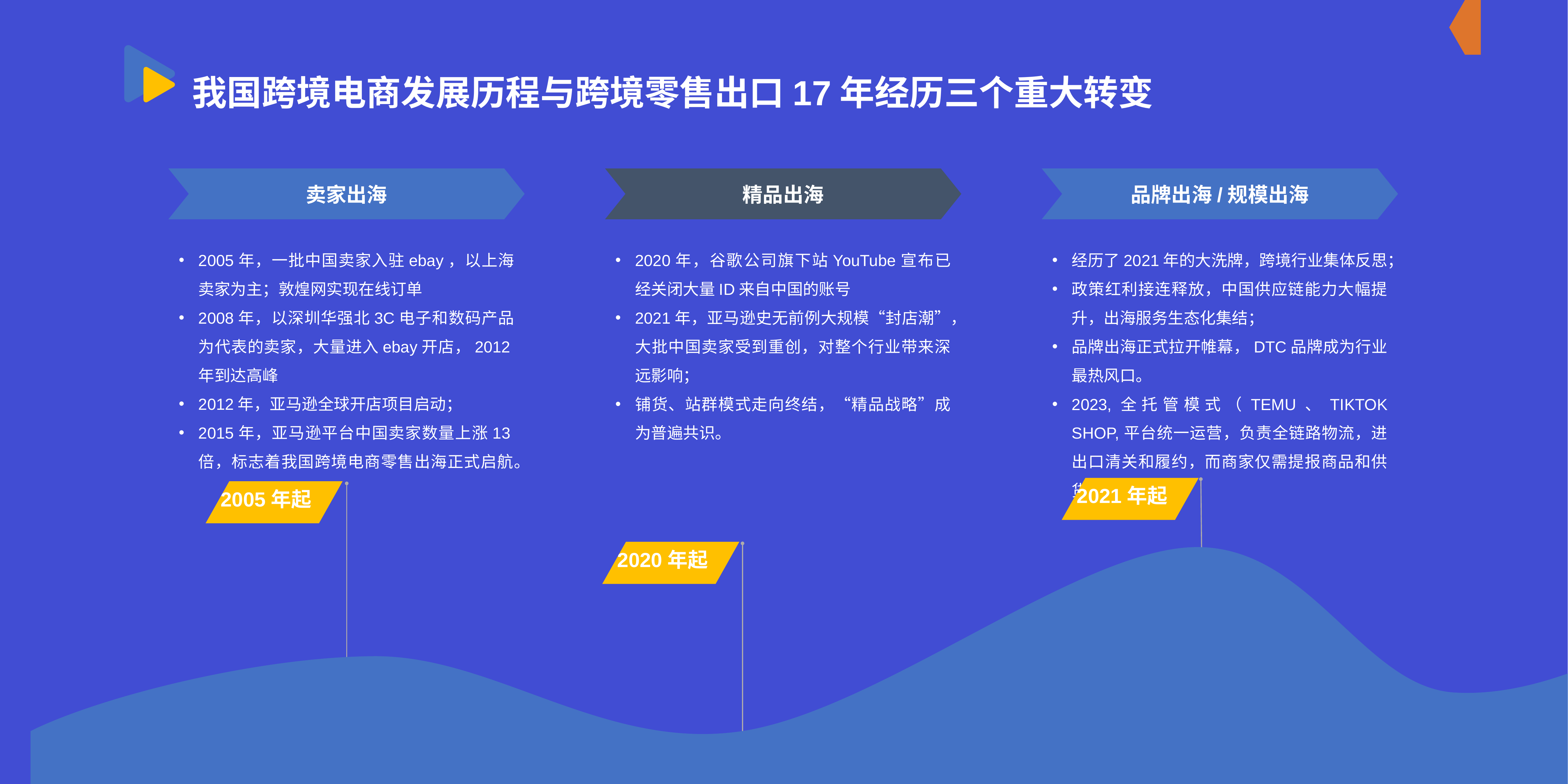

# 我国跨境电商发展历程与跨境零售出口17年经历三个重大转变
卖家出海
2005年，一批中国卖家入驻ebay，以上海卖家为主；敦煌网实现在线订单
2008年，以深圳华强北3C电子和数码产品为代表的卖家，大量进入ebay开店，2012年到达高峰
2012年，亚马逊全球开店项目启动；
2015年，亚马逊平台中国卖家数量上涨13倍，标志着我国跨境电商零售出海正式启航。
精品出海
2020年，谷歌公司旗下站YouTube宣布已经关闭大量ID来自中国的账号
2021年，亚马逊史无前例大规模“封店潮”，大批中国卖家受到重创，对整个行业带来深远影响；
铺货、站群模式走向终结，“精品战略”成为普遍共识。
品牌出海/规模出海
经历了2021年的大洗牌，跨境行业集体反思；
政策红利接连释放，中国供应链能力大幅提升，出海服务生态化集结；
品牌出海正式拉开帷幕，DTC品牌成为行业最热风口。
2023,全托管模式（TEMU、TIKTOK SHOP,平台统一运营，负责全链路物流，进出口清关和履约，而商家仅需提报商品和供货）

   2021年起

   2005年起

   2020年起